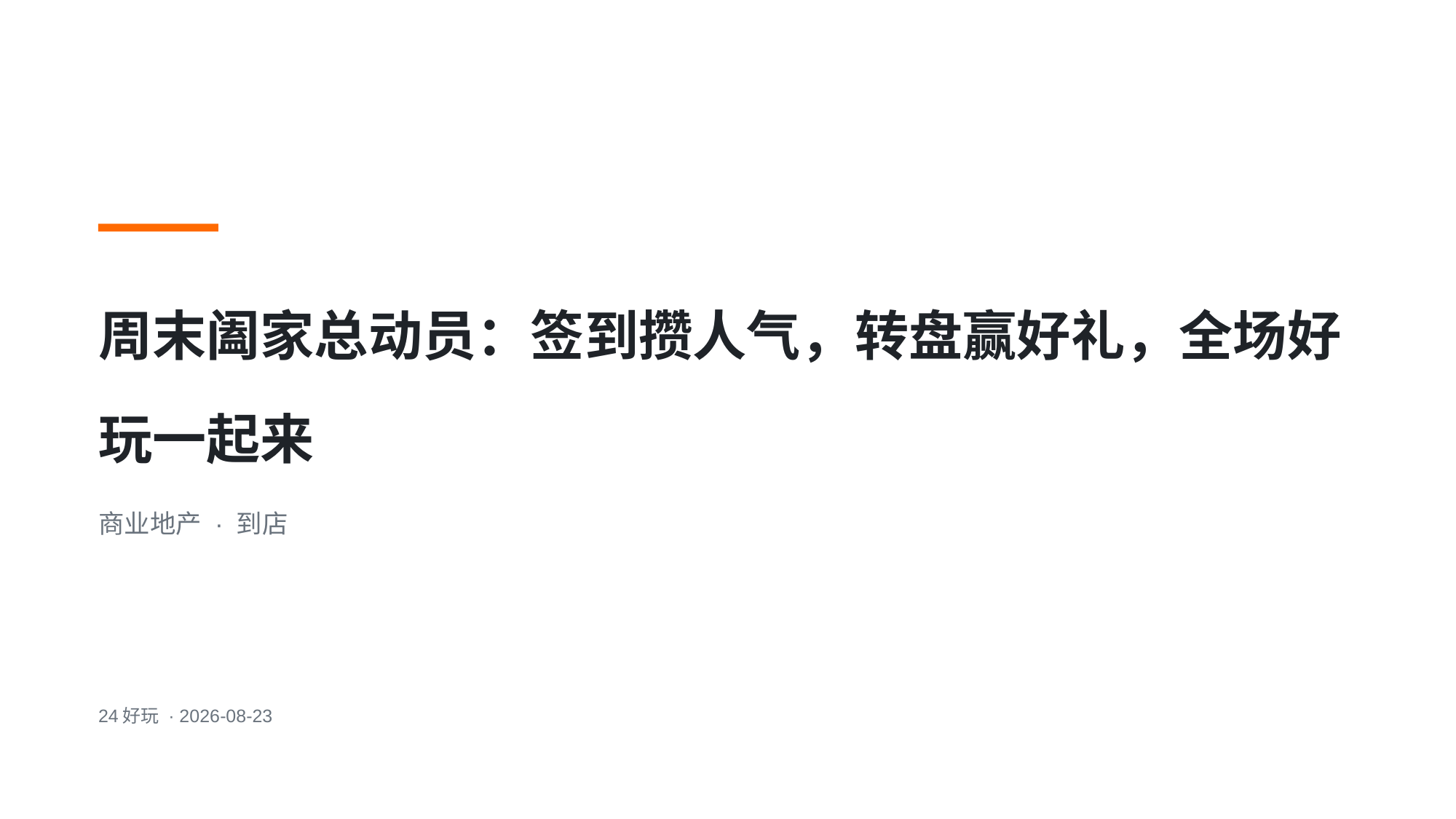

周末阖家总动员：签到攒人气，转盘赢好礼，全场好玩一起来
商业地产 · 到店
24好玩 · 2026-08-23